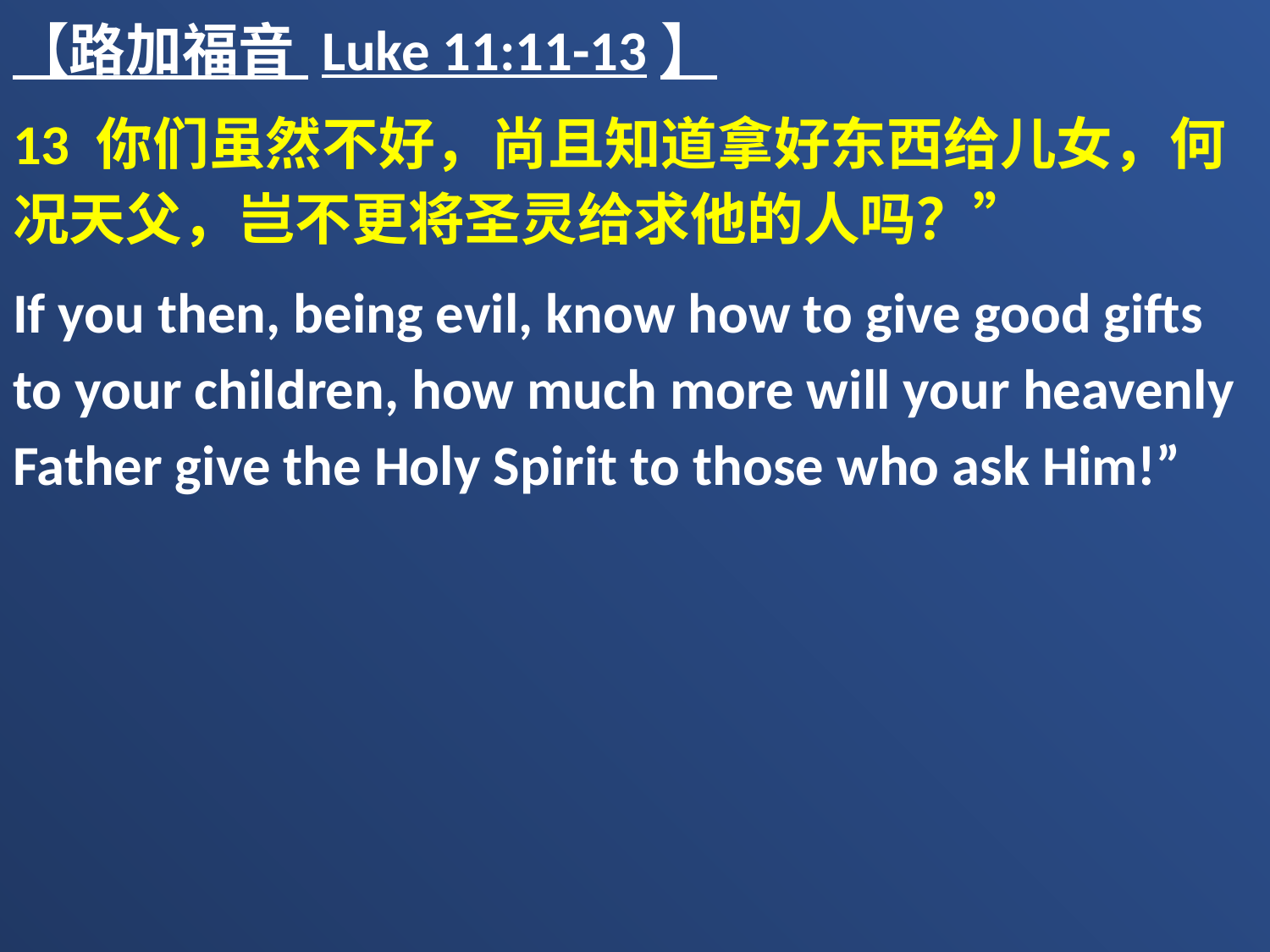

【路加福音 Luke 11:11-13】
13 你们虽然不好，尚且知道拿好东西给儿女，何况天父，岂不更将圣灵给求他的人吗？”
If you then, being evil, know how to give good gifts to your children, how much more will your heavenly Father give the Holy Spirit to those who ask Him!”